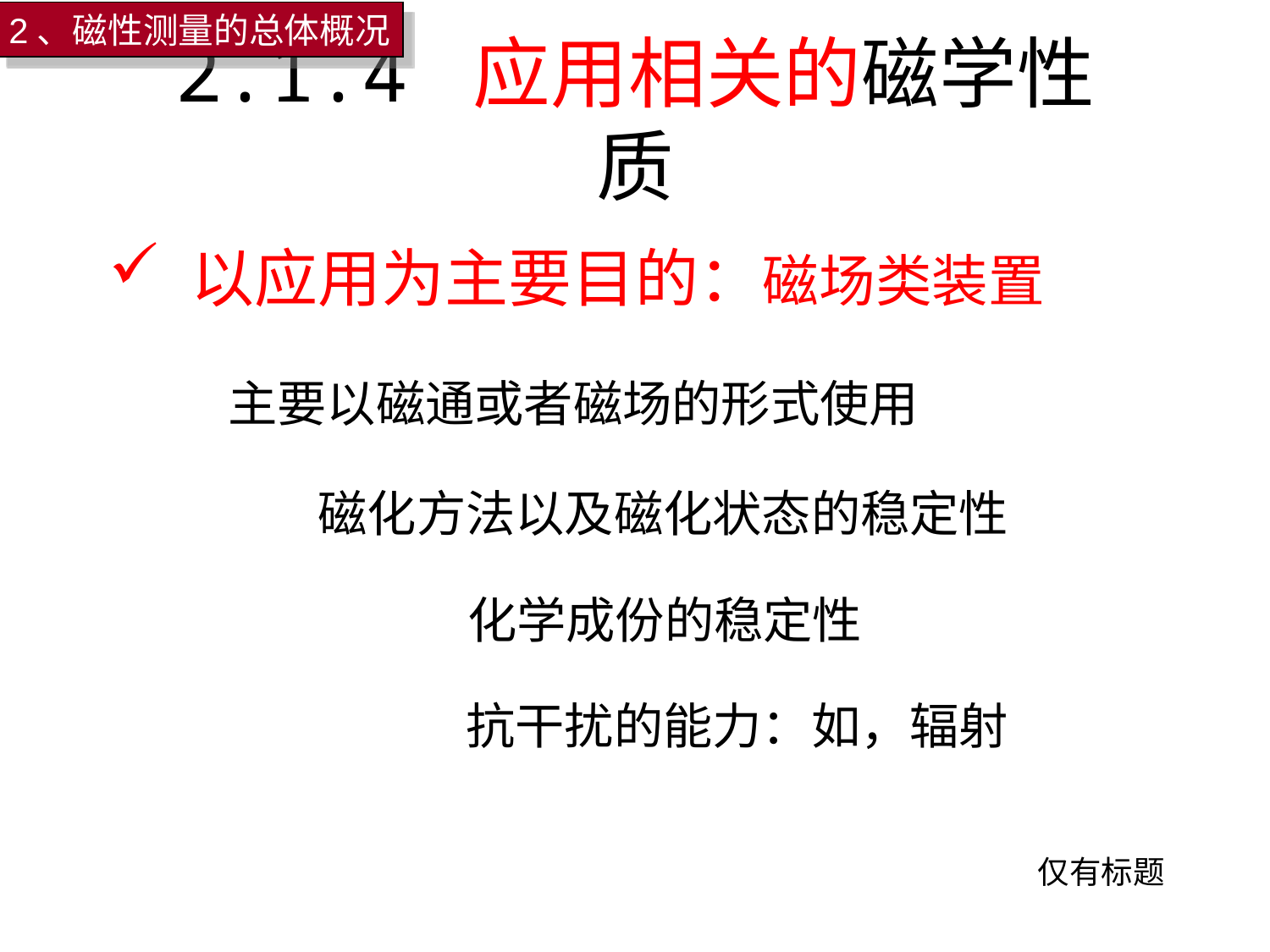

2、磁性测量的总体概况
# 2.1.4 应用相关的磁学性质
 以应用为主要目的：磁场类装置
主要以磁通或者磁场的形式使用
磁化方法以及磁化状态的稳定性
化学成份的稳定性
抗干扰的能力：如，辐射
仅有标题